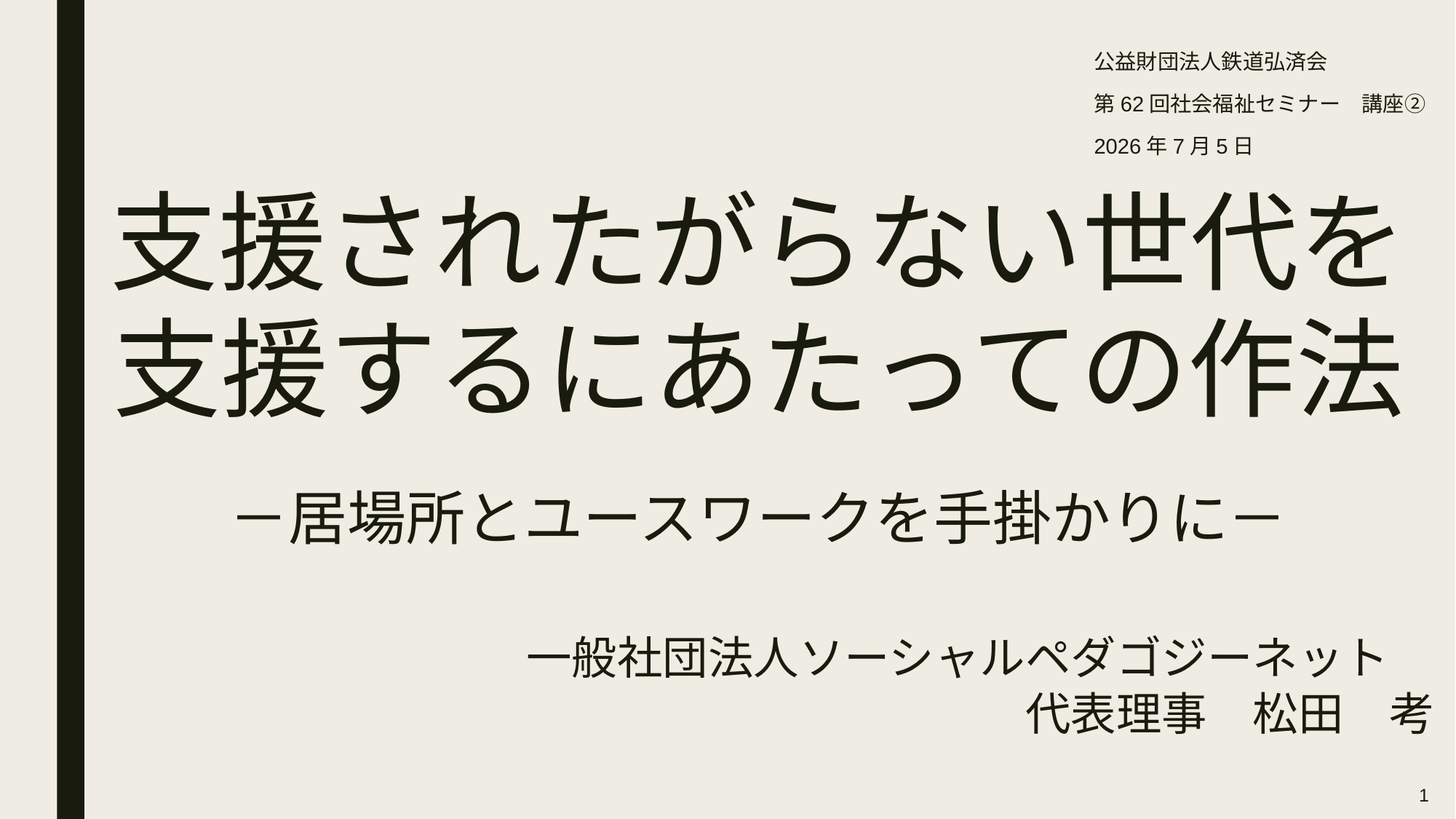

公益財団法人鉄道弘済会
第62回社会福祉セミナー　講座②
2026年7月5日

支援されたがらない世代を
支援するにあたっての作法

－居場所とユースワークを手掛かりに－

一般社団法人ソーシャルペダゴジーネット
代表理事　松田　考
1